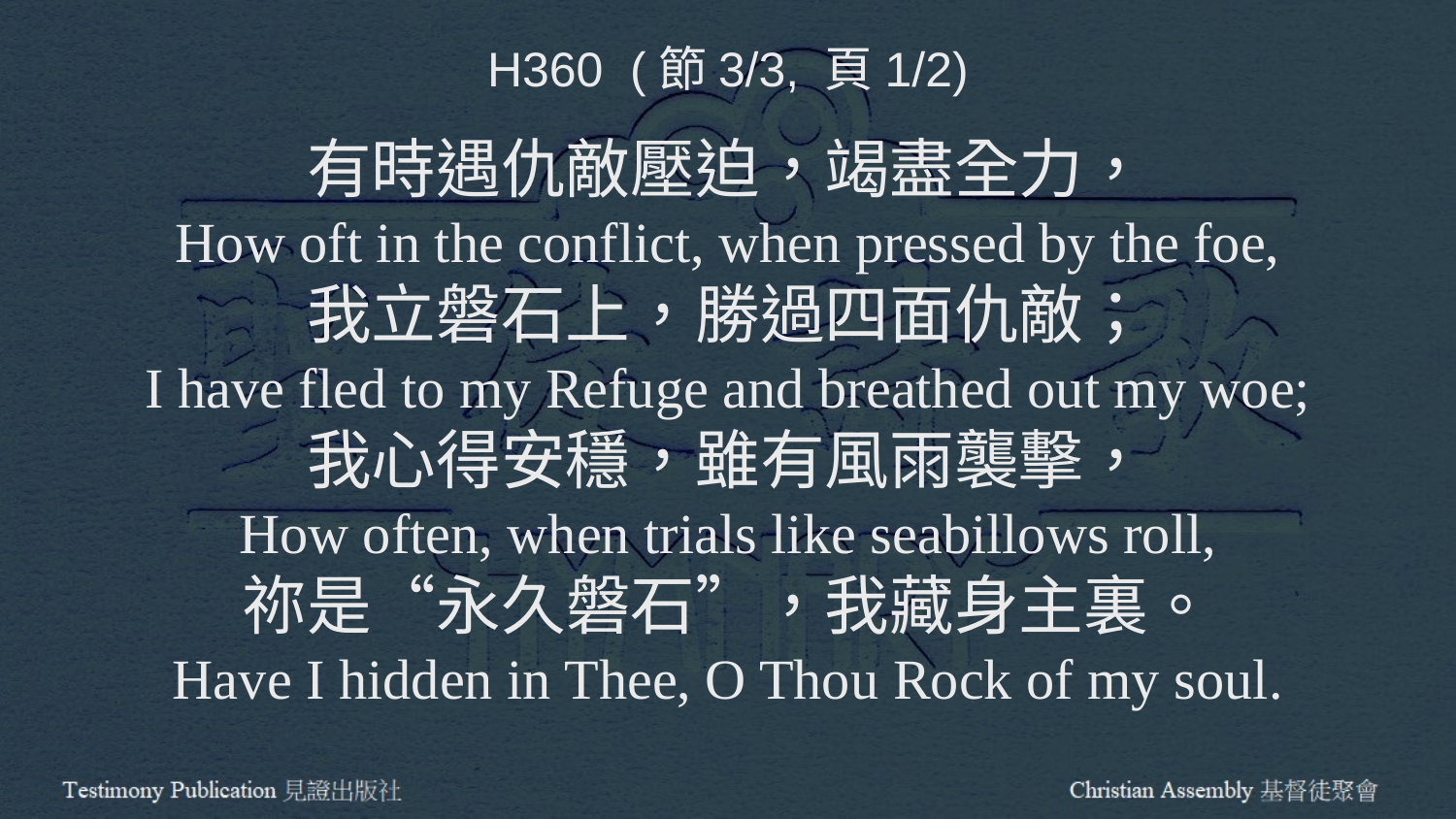

H360  (節3/3, 頁1/2)

有時遇仇敵壓迫，竭盡全力，
How oft in the conflict, when pressed by the foe,
我立磐石上，勝過四面仇敵；
I have fled to my Refuge and breathed out my woe;
我心得安穩，雖有風雨襲擊，
How often, when trials like seabillows roll,
祢是“永久磐石”，我藏身主裏。
Have I hidden in Thee, O Thou Rock of my soul.